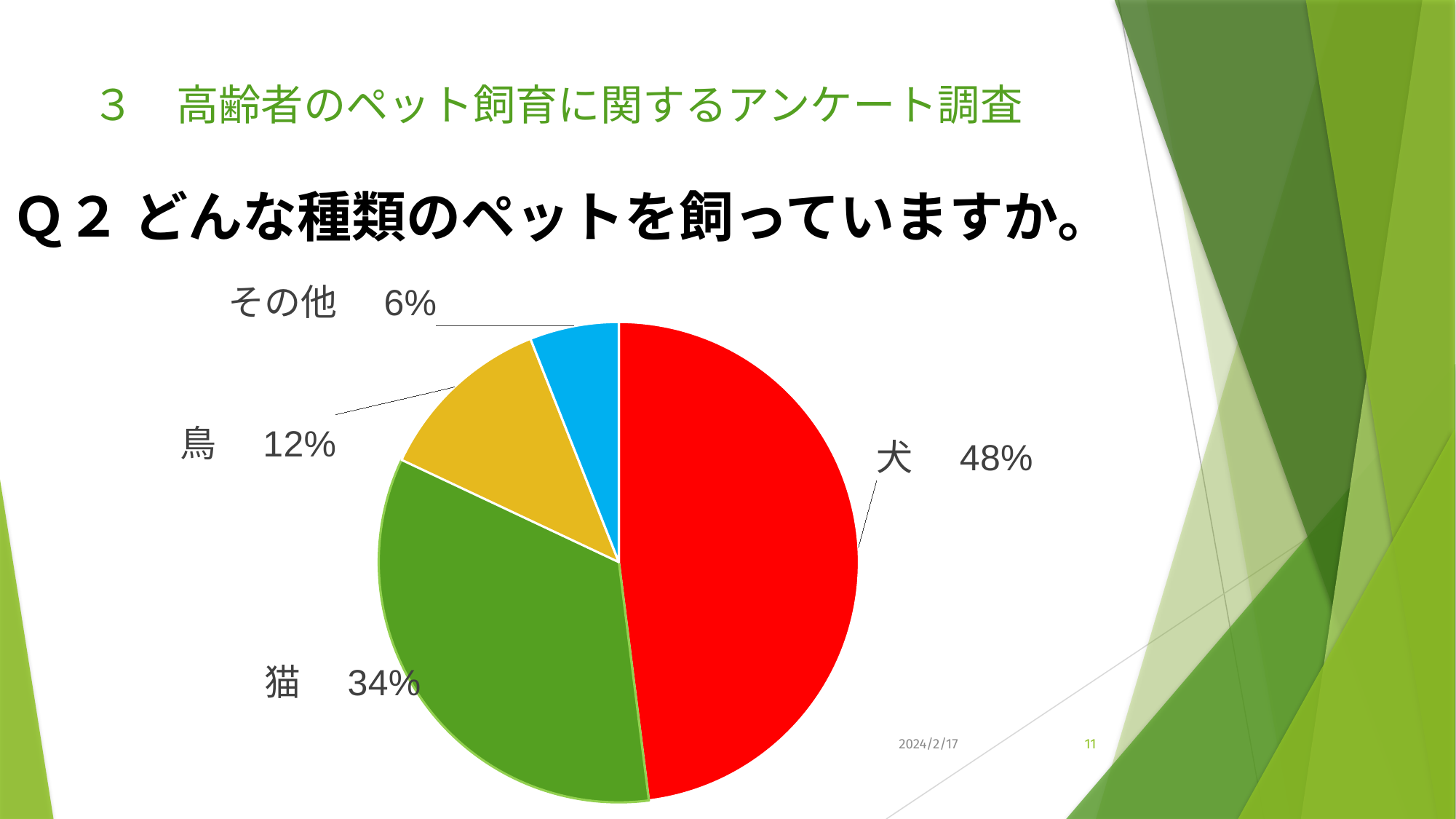

# ３　高齢者のペット飼育に関するアンケート調査
Ｑ２ どんな種類のペットを飼っていますか。

### Chart

| Category |  |
|---|---|
| 犬 | 0.48 |
| 猫 | 0.34 |
| 鳥 | 0.12 |
| その他 | 0.06 |
2024/2/17
11